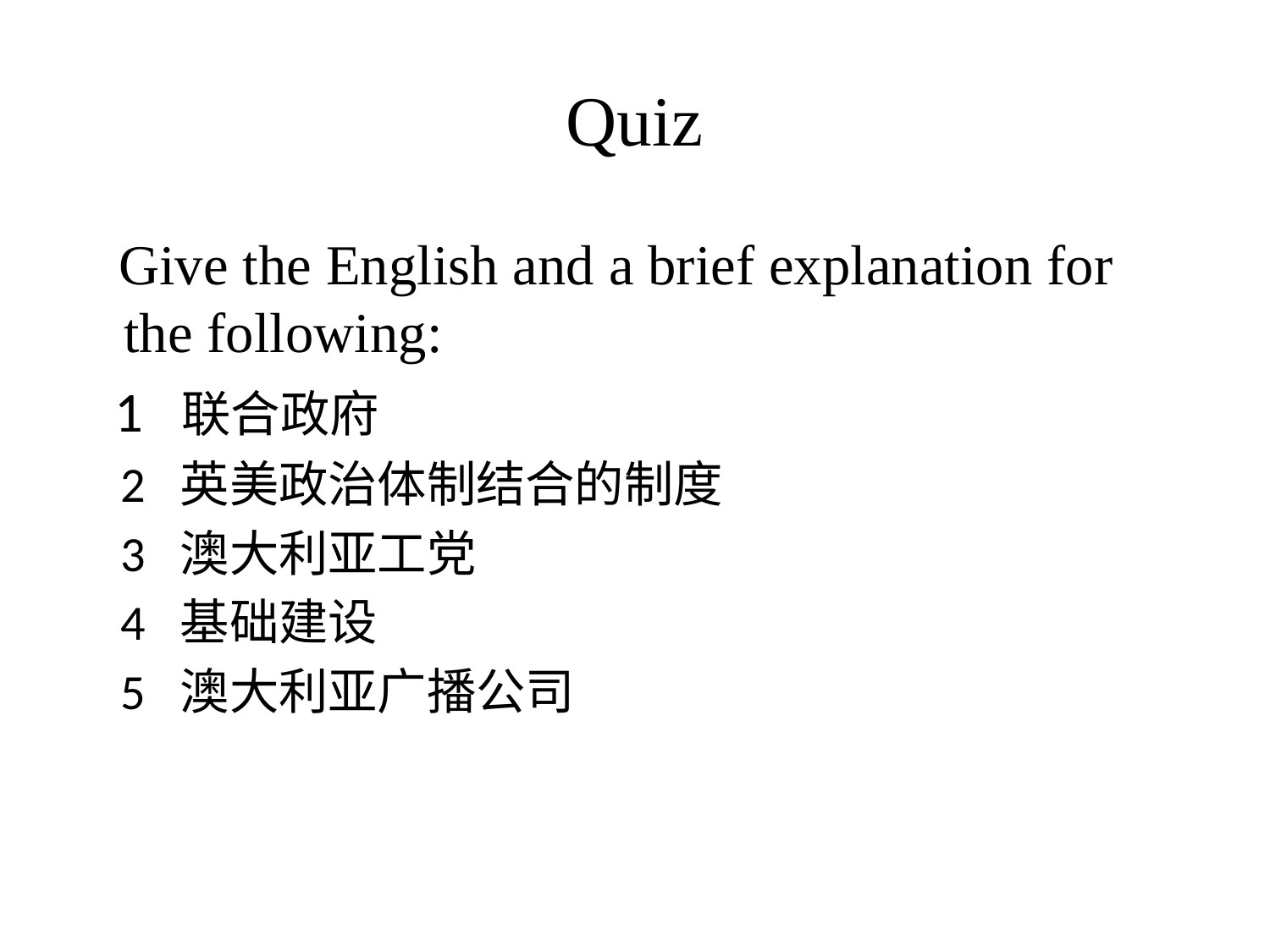

# Quiz
   Give the English and a brief explanation for the following:
   1  联合政府
    2  英美政治体制结合的制度
    3  澳大利亚工党
    4  基础建设
    5  澳大利亚广播公司